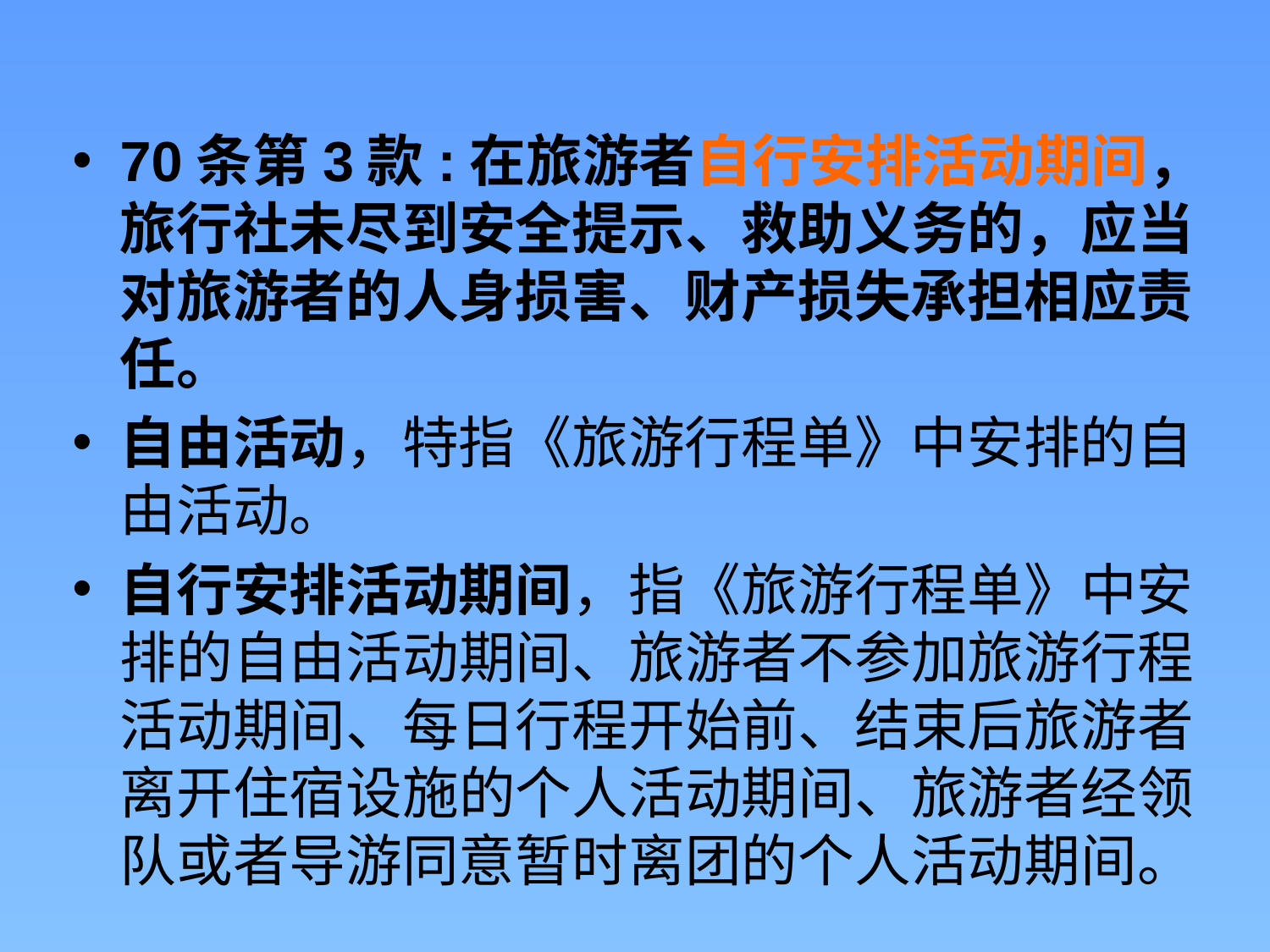

#
70条第3款:在旅游者自行安排活动期间，旅行社未尽到安全提示、救助义务的，应当对旅游者的人身损害、财产损失承担相应责任。
自由活动，特指《旅游行程单》中安排的自由活动。
自行安排活动期间，指《旅游行程单》中安排的自由活动期间、旅游者不参加旅游行程活动期间、每日行程开始前、结束后旅游者离开住宿设施的个人活动期间、旅游者经领队或者导游同意暂时离团的个人活动期间。